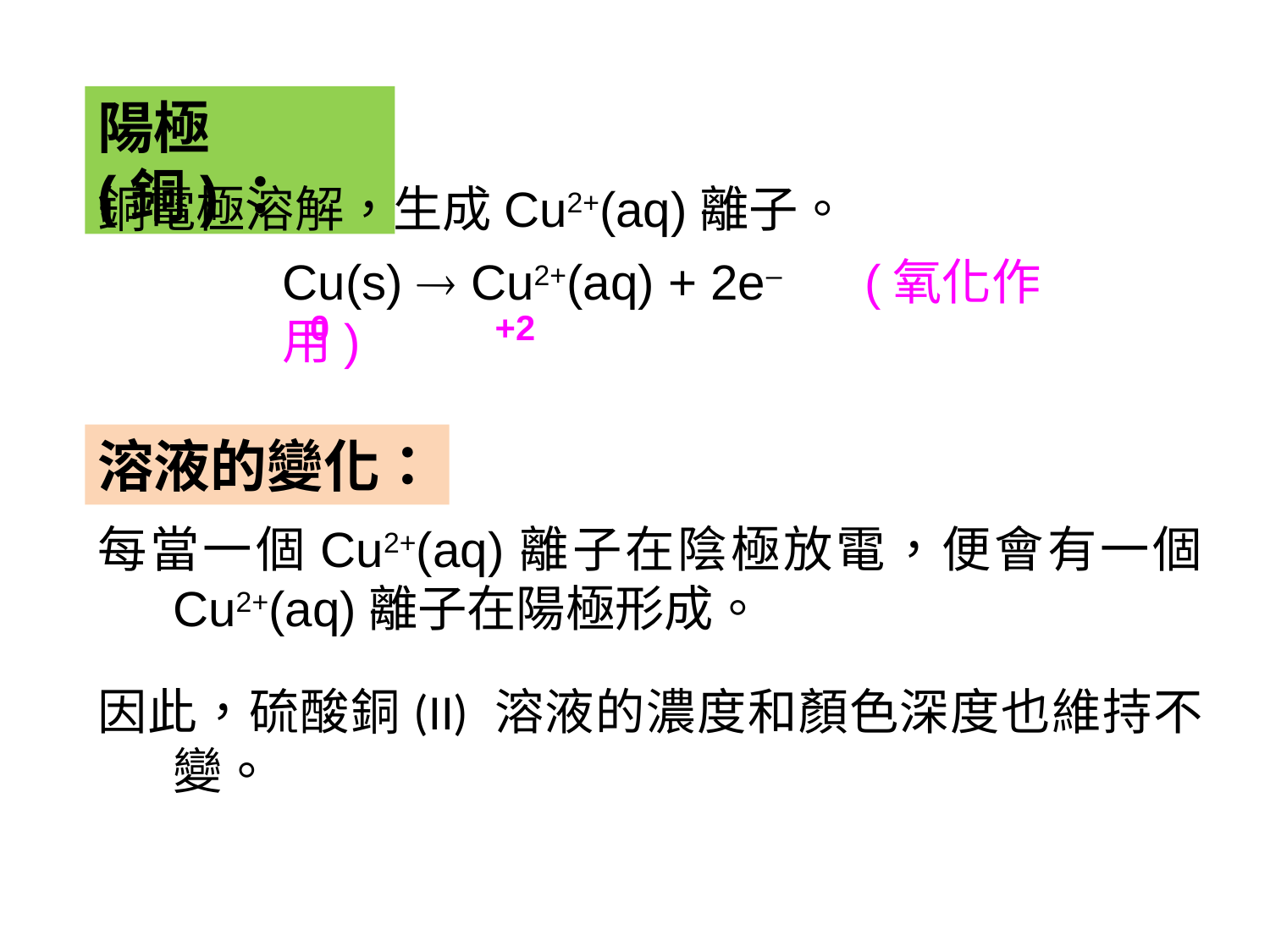

陽極 (銅)：
銅電極溶解，生成Cu2+(aq)離子。
Cu(s) → Cu2+(aq) + 2e–      (氧化作用)
0                 +2
溶液的變化：
每當一個Cu2+(aq)離子在陰極放電，便會有一個 Cu2+(aq)離子在陽極形成。
因此，硫酸銅(II) 溶液的濃度和顏色深度也維持不變。